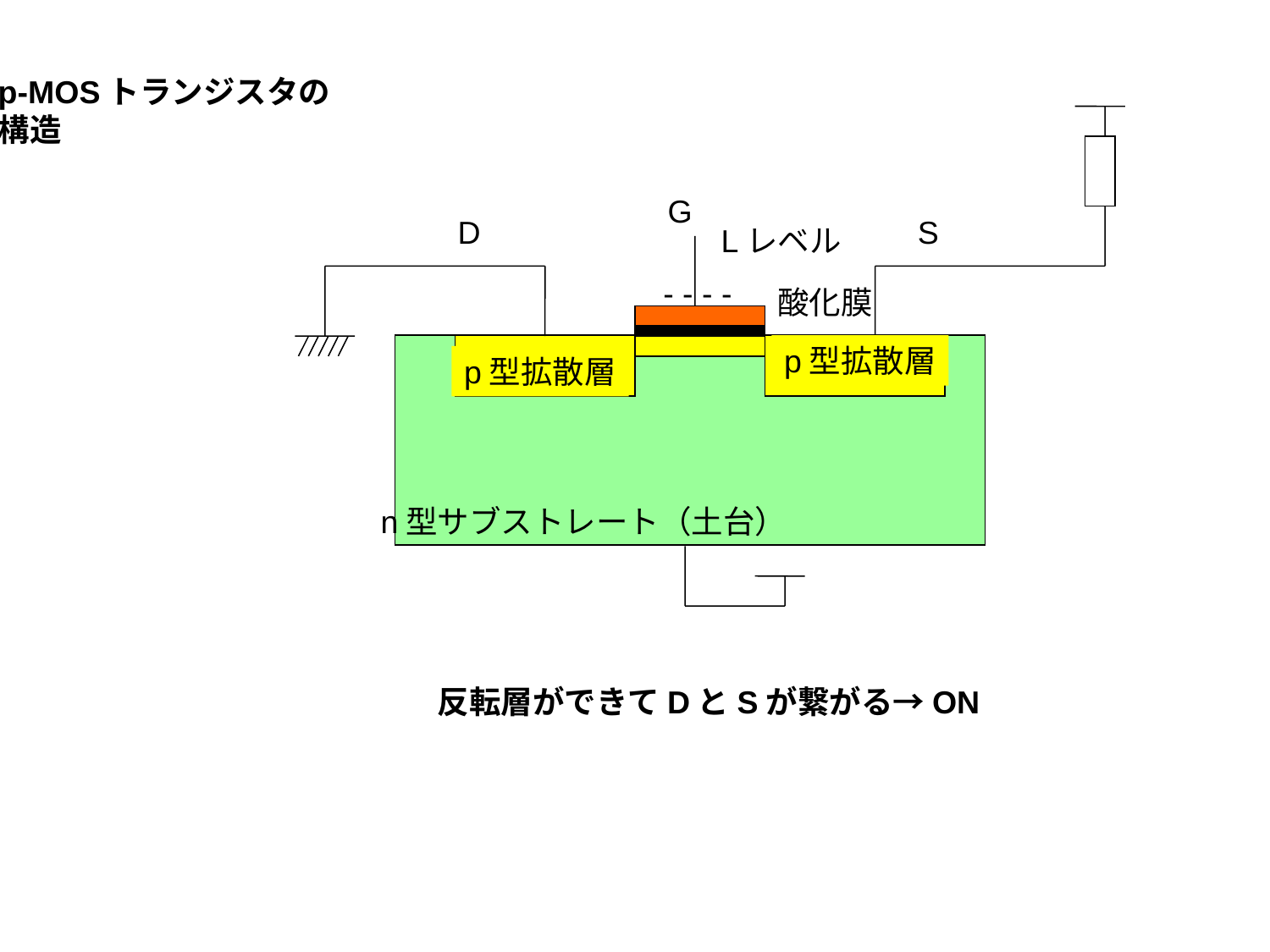

p-MOSトランジスタの
構造

G
D
S

　Lレベル

- - - -
酸化膜

p型拡散層

p型拡散層
n型サブストレート（土台）

反転層ができてDとSが繋がる→ON